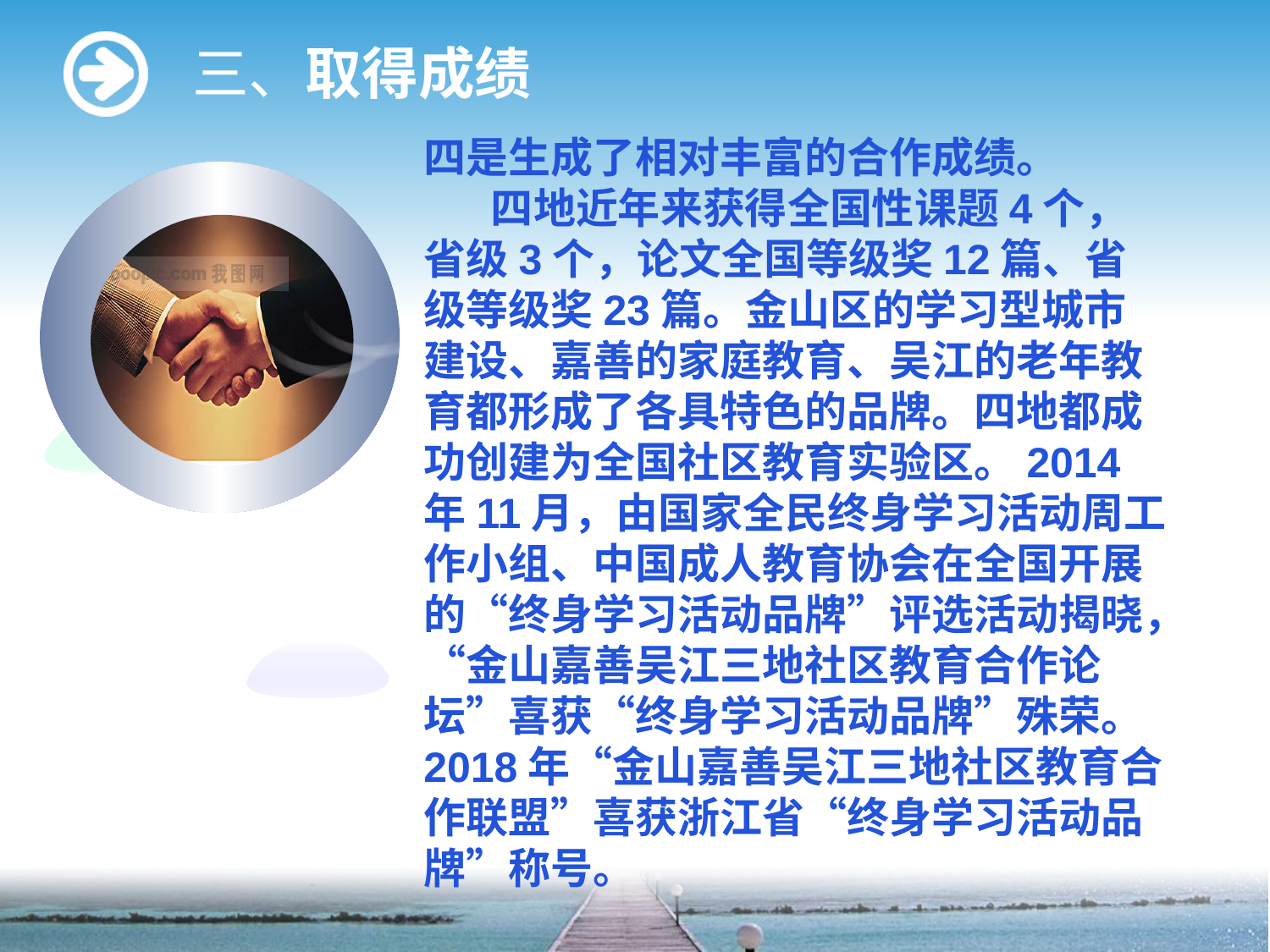

三、取得成绩
四是生成了相对丰富的合作成绩。
      四地近年来获得全国性课题4个，省级3个，论文全国等级奖12篇、省级等级奖23篇。金山区的学习型城市建设、嘉善的家庭教育、吴江的老年教育都形成了各具特色的品牌。四地都成功创建为全国社区教育实验区。2014年11月，由国家全民终身学习活动周工作小组、中国成人教育协会在全国开展的“终身学习活动品牌”评选活动揭晓，“金山嘉善吴江三地社区教育合作论坛”喜获“终身学习活动品牌”殊荣。2018年“金山嘉善吴江三地社区教育合作联盟”喜获浙江省“终身学习活动品牌”称号。